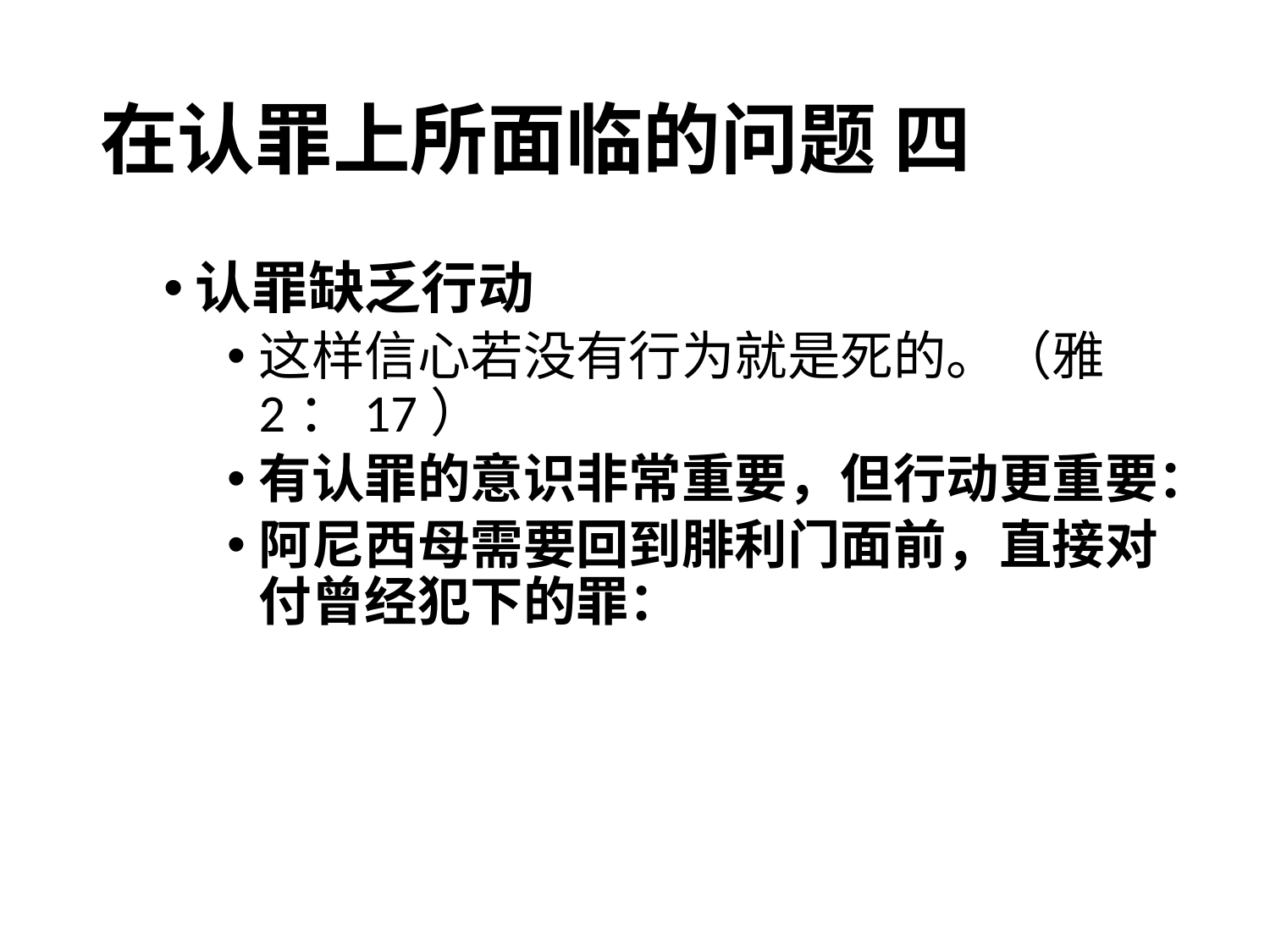

# 在认罪上所面临的问题 四
认罪缺乏行动
这样信心若没有行为就是死的。（雅2：17）
有认罪的意识非常重要，但行动更重要：
阿尼西母需要回到腓利门面前，直接对付曾经犯下的罪：